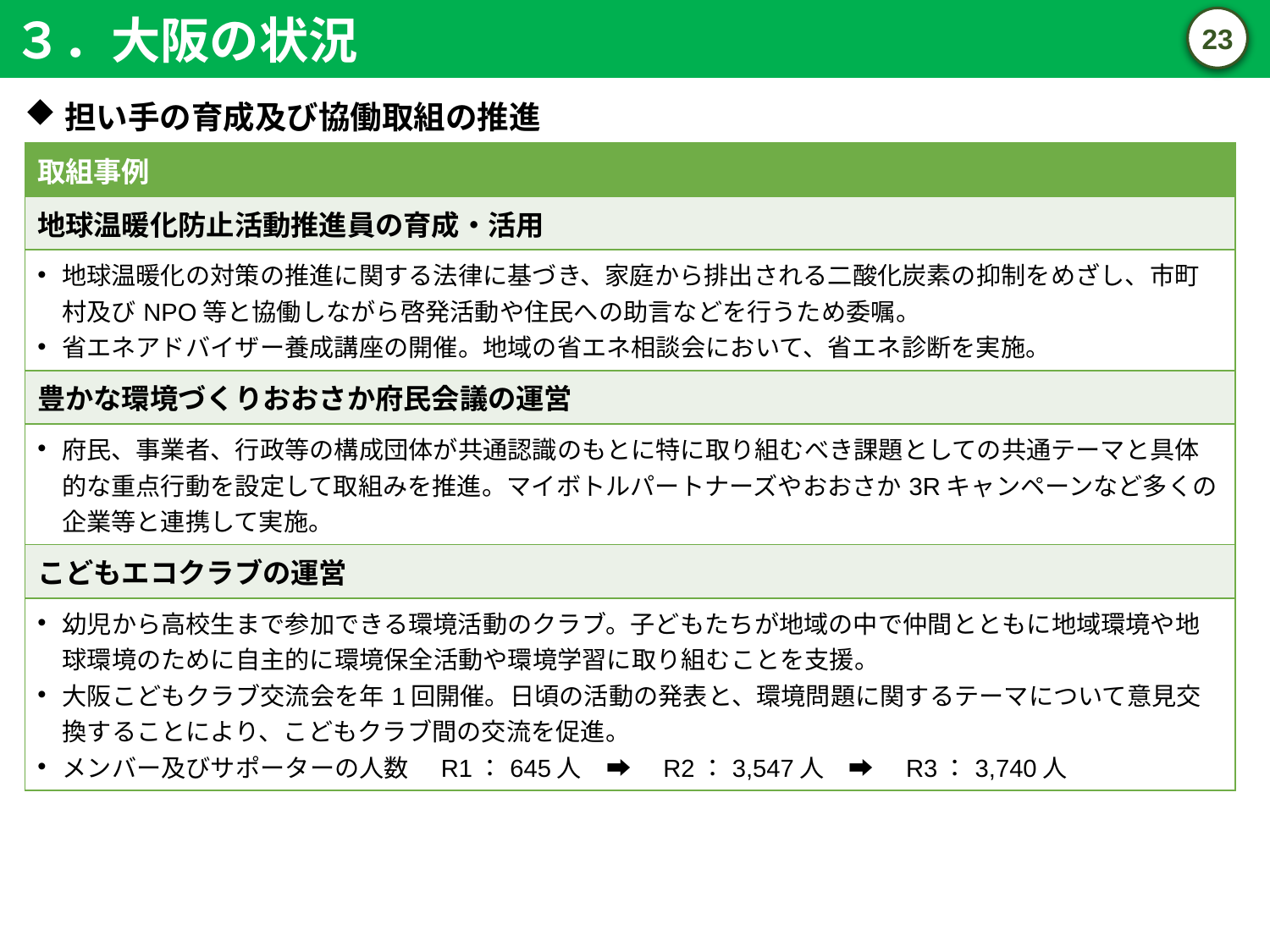

３．大阪の状況
23
担い手の育成及び協働取組の推進
| 取組事例 |
| --- |
| 地球温暖化防止活動推進員の育成・活用 |
| 地球温暖化の対策の推進に関する法律に基づき、家庭から排出される二酸化炭素の抑制をめざし、市町村及びNPO等と協働しながら啓発活動や住民への助言などを行うため委嘱。 省エネアドバイザー養成講座の開催。地域の省エネ相談会において、省エネ診断を実施。 |
| 豊かな環境づくりおおさか府民会議の運営 |
| 府民、事業者、行政等の構成団体が共通認識のもとに特に取り組むべき課題としての共通テーマと具体的な重点行動を設定して取組みを推進。マイボトルパートナーズやおおさか3Rキャンペーンなど多くの企業等と連携して実施。 |
| こどもエコクラブの運営 |
| 幼児から高校生まで参加できる環境活動のクラブ。子どもたちが地域の中で仲間とともに地域環境や地球環境のために自主的に環境保全活動や環境学習に取り組むことを支援。 大阪こどもクラブ交流会を年1回開催。日頃の活動の発表と、環境問題に関するテーマについて意見交換することにより、こどもクラブ間の交流を促進。 メンバー及びサポーターの人数　R1：645人　➡　R2：3,547人　➡　R3：3,740人 |